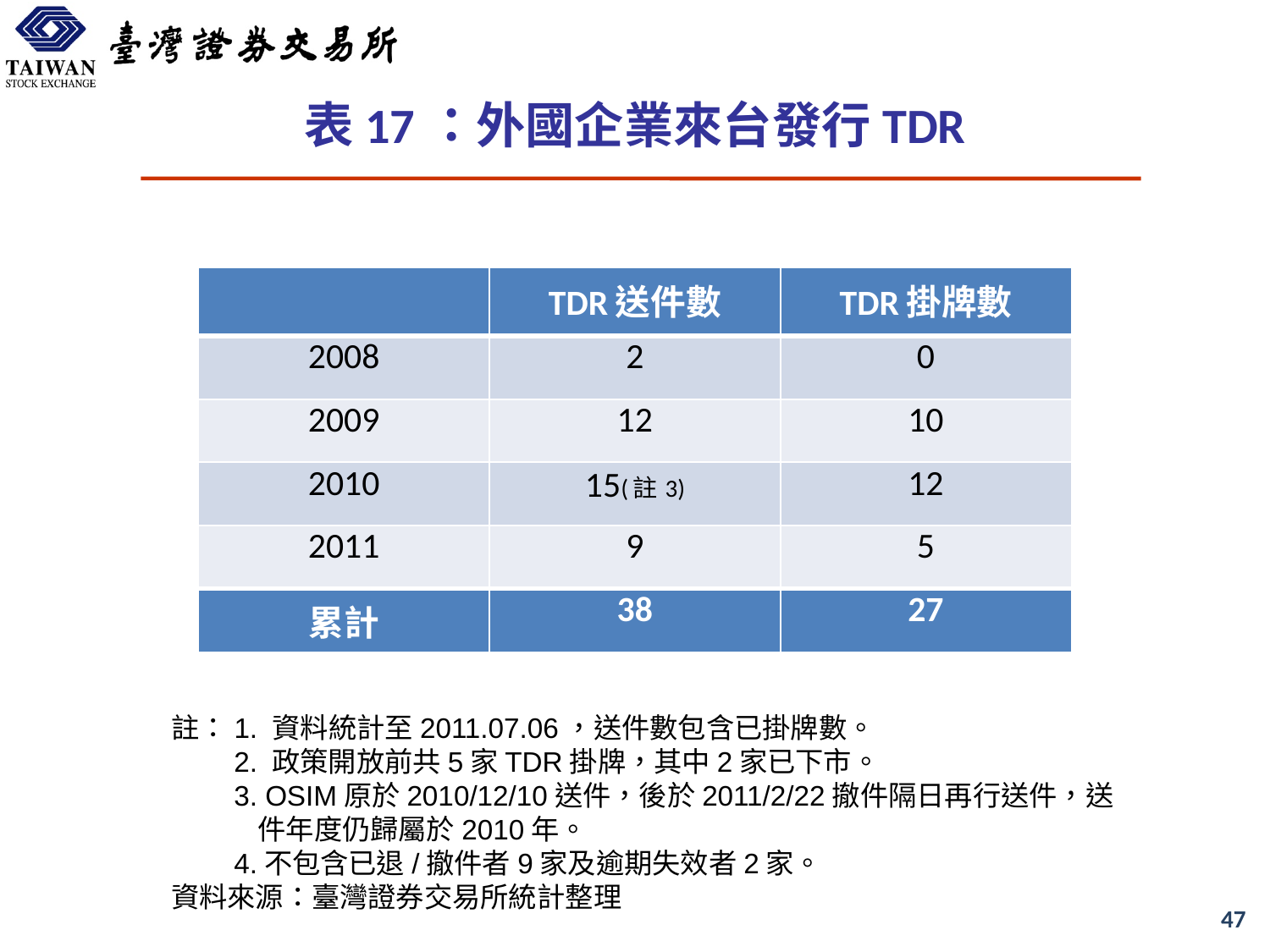

# 表17：外國企業來台發行TDR
|  | TDR送件數 | TDR掛牌數 |
| --- | --- | --- |
| 2008 | 2 | 0 |
| 2009 | 12 | 10 |
| 2010 | 15(註3) | 12 |
| 2011 | 9 | 5 |
| 累計 | 38 | 27 |
註：1. 資料統計至2011.07.06，送件數包含已掛牌數。
        2. 政策開放前共5家TDR掛牌，其中2家已下市。
        3. OSIM原於2010/12/10送件，後於2011/2/22撤件隔日再行送件，送件年度仍歸屬於2010年。
        4.不包含已退/撤件者9家及逾期失效者2家。
資料來源：臺灣證券交易所統計整理
47